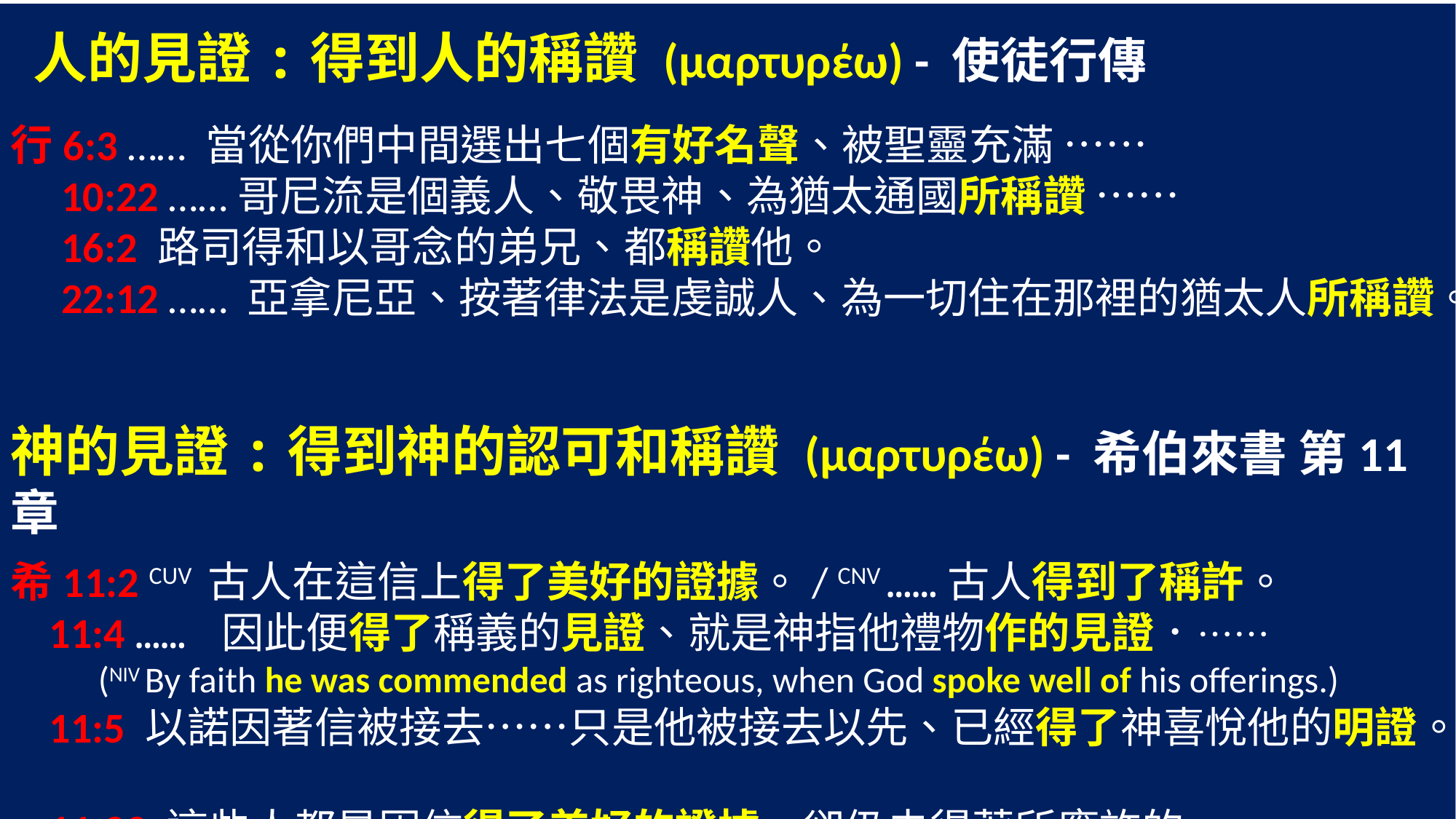

人的見證:得到人的稱讚 (μαρτυρέω) - 使徒行傳

行6:3 …… 當從你們中間選出七個有好名聲、被聖靈充滿 ……
  10:22 ……哥尼流是個義人、敬畏神、為猶太通國所稱讚 ……
  16:2 路司得和以哥念的弟兄、都稱讚他。
  22:12 …… 亞拿尼亞、按著律法是虔誠人、為一切住在那裡的猶太人所稱讚。

神的見證:得到神的認可和稱讚 (μαρτυρέω) - 希伯來書 第11章

希11:2 CUV 古人在這信上得了美好的證據。/ CNV ……古人得到了稱許。
    11:4 …… 因此便得了稱義的見證、就是神指他禮物作的見證．……
    (NIV By faith he was commended as righteous, when God spoke well of his offerings.)
    11:5 以諾因著信被接去……只是他被接去以先、已經得了神喜悅他的明證。
    11:39 這些人都是因信得了美好的證據、卻仍未得著所應許的．